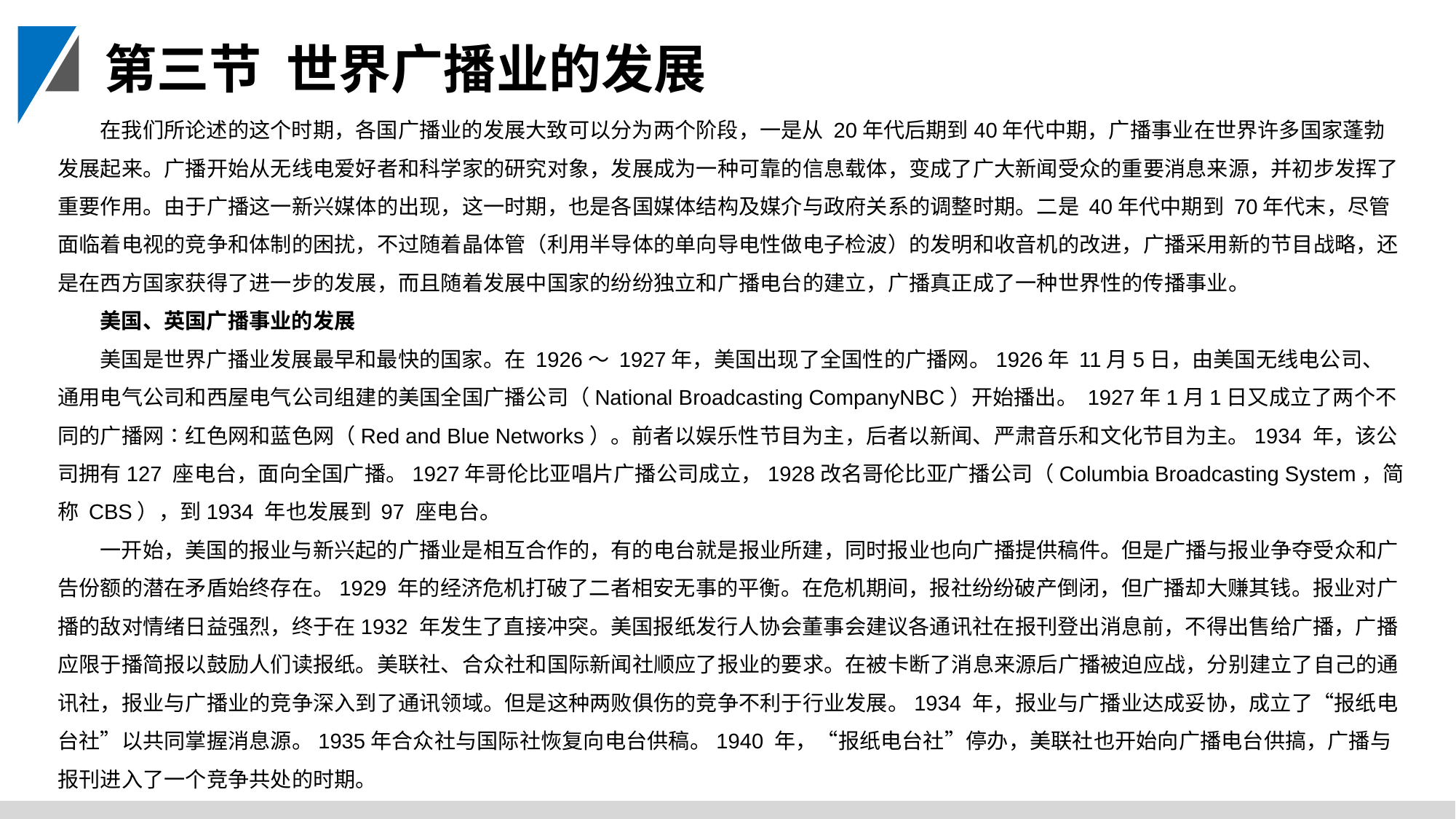

第三节  世界广播业的发展
在我们所论述的这个时期，各国广播业的发展大致可以分为两个阶段，一是从 20年代后期到40年代中期，广播事业在世界许多国家蓬勃发展起来。广播开始从无线电爱好者和科学家的研究对象，发展成为一种可靠的信息载体，变成了广大新闻受众的重要消息来源，并初步发挥了重要作用。由于广播这一新兴媒体的出现，这一时期，也是各国媒体结构及媒介与政府关系的调整时期。二是 40年代中期到 70年代末，尽管面临着电视的竞争和体制的困扰，不过随着晶体管（利用半导体的单向导电性做电子检波）的发明和收音机的改进，广播采用新的节目战略，还是在西方国家获得了进一步的发展，而且随着发展中国家的纷纷独立和广播电台的建立，广播真正成了一种世界性的传播事业。
美国、英国广播事业的发展
美国是世界广播业发展最早和最快的国家。在 1926～ 1927年，美国出现了全国性的广播网。1926年 11月5日，由美国无线电公司、通用电气公司和西屋电气公司组建的美国全国广播公司（National Broadcasting CompanyNBC）开始播出。 1927年1月1日又成立了两个不同的广播网∶红色网和蓝色网（Red and Blue Networks）。前者以娱乐性节目为主，后者以新闻、严肃音乐和文化节目为主。1934 年，该公司拥有127 座电台，面向全国广播。1927年哥伦比亚唱片广播公司成立，1928改名哥伦比亚广播公司（Columbia Broadcasting System，简称 CBS），到1934 年也发展到 97 座电台。
一开始，美国的报业与新兴起的广播业是相互合作的，有的电台就是报业所建，同时报业也向广播提供稿件。但是广播与报业争夺受众和广告份额的潜在矛盾始终存在。1929 年的经济危机打破了二者相安无事的平衡。在危机期间，报社纷纷破产倒闭，但广播却大赚其钱。报业对广播的敌对情绪日益强烈，终于在1932 年发生了直接冲突。美国报纸发行人协会董事会建议各通讯社在报刊登出消息前，不得出售给广播，广播应限于播简报以鼓励人们读报纸。美联社、合众社和国际新闻社顺应了报业的要求。在被卡断了消息来源后广播被迫应战，分别建立了自己的通讯社，报业与广播业的竞争深入到了通讯领域。但是这种两败俱伤的竞争不利于行业发展。1934 年，报业与广播业达成妥协，成立了“报纸电台社”以共同掌握消息源。1935年合众社与国际社恢复向电台供稿。1940 年，“报纸电台社”停办，美联社也开始向广播电台供搞，广播与报刊进入了一个竞争共处的时期。